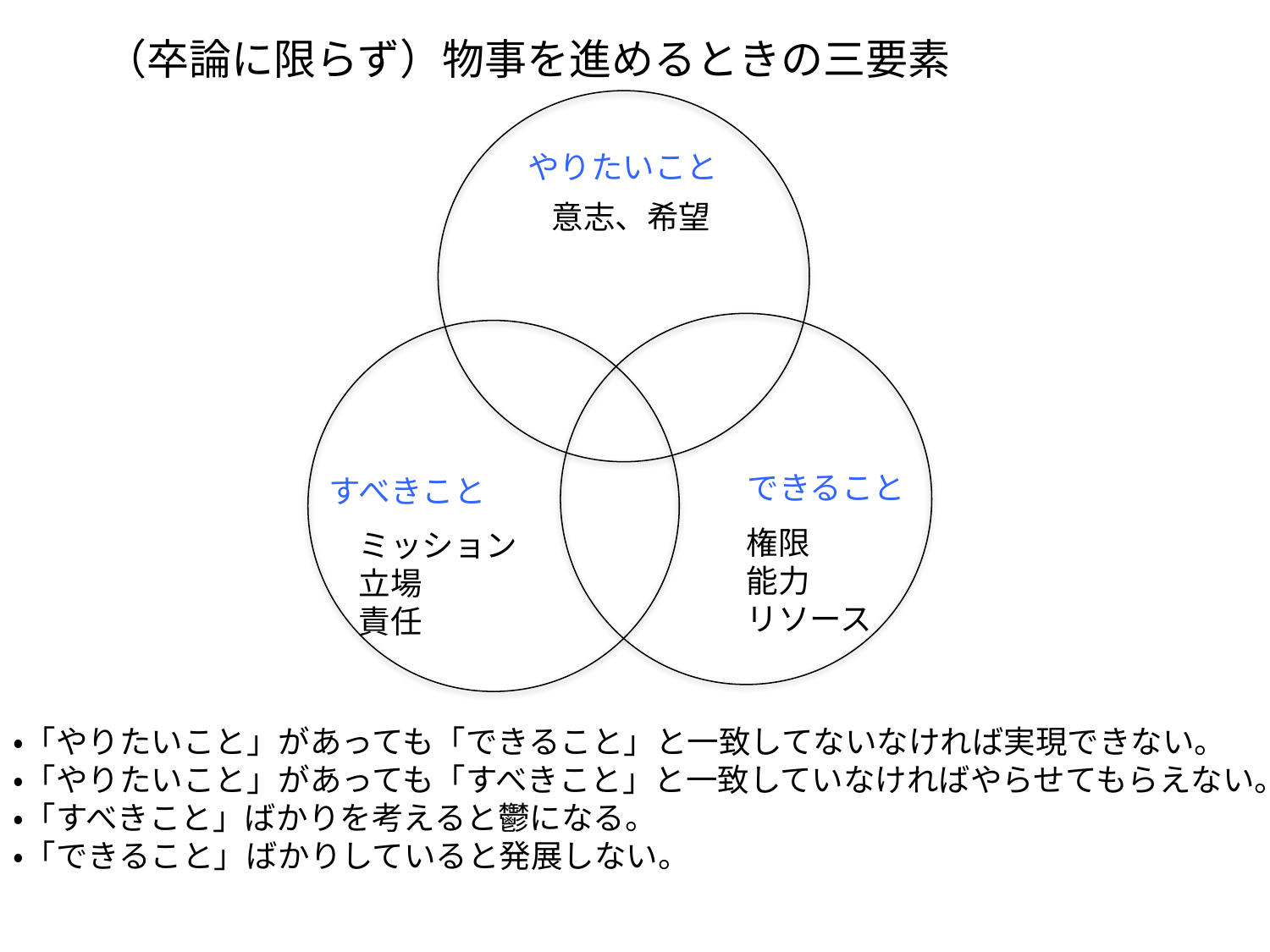

（卒論に限らず）物事を進めるときの三要素

やりたいこと
意志、希望

できること
すべきこと
権限
能力
リソース
ミッション
立場
責任
・「やりたいこと」があっても「できること」と一致してないなければ実現できない。
・「やりたいこと」があっても「すべきこと」と一致していなければやらせてもらえない。
・「すべきこと」ばかりを考えると鬱になる。
・「できること」ばかりしていると発展しない。